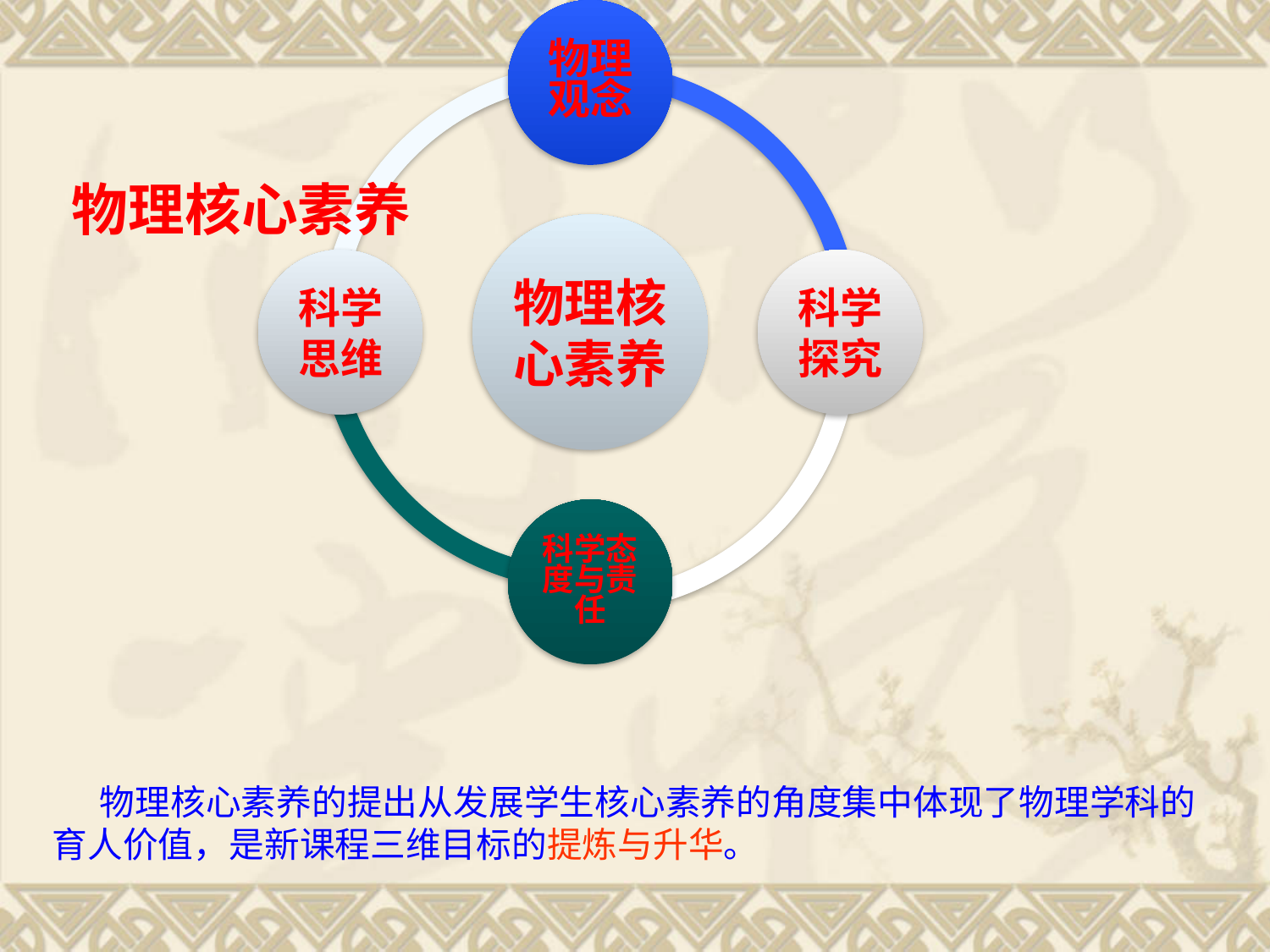

物理核心素养
物理
观念
科学探究
科学态度与责任
科学思维
物理核心素养
     物理核心素养的提出从发展学生核心素养的角度集中体现了物理学科的育人价值，是新课程三维目标的提炼与升华。